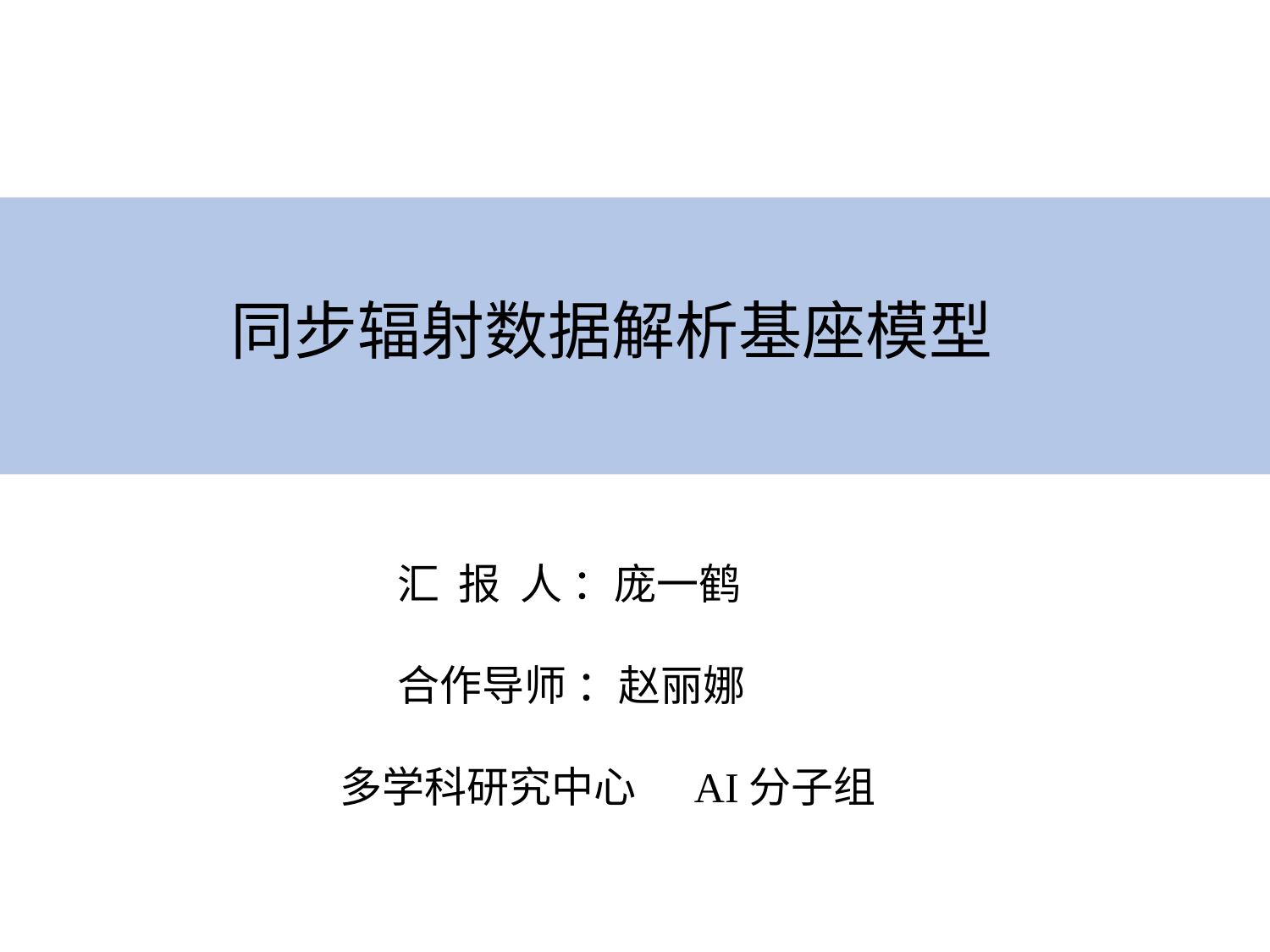

同步辐射数据解析基座模型
                          汇  报  人 ：庞一鹤
                          合作导师 ：赵丽娜
                    多学科研究中心     AI分子组